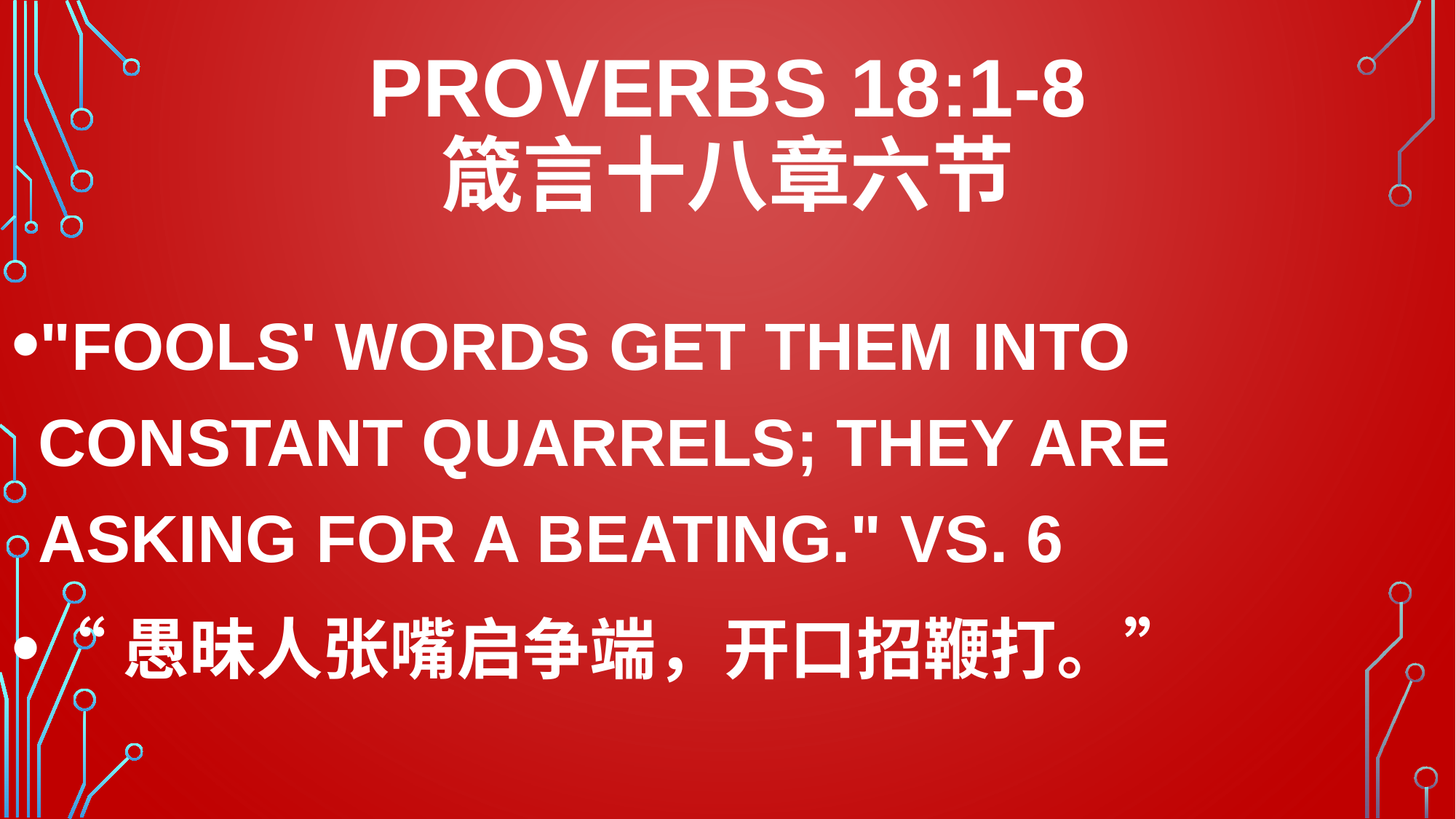

# PROVERBS 18:1-8 箴言十八章六节
"FOOLS' WORDS GET THEM INTO CONSTANT QUARRELS; THEY ARE ASKING FOR A BEATING." VS. 6
“愚昧人张嘴启争端，开口招鞭打。”